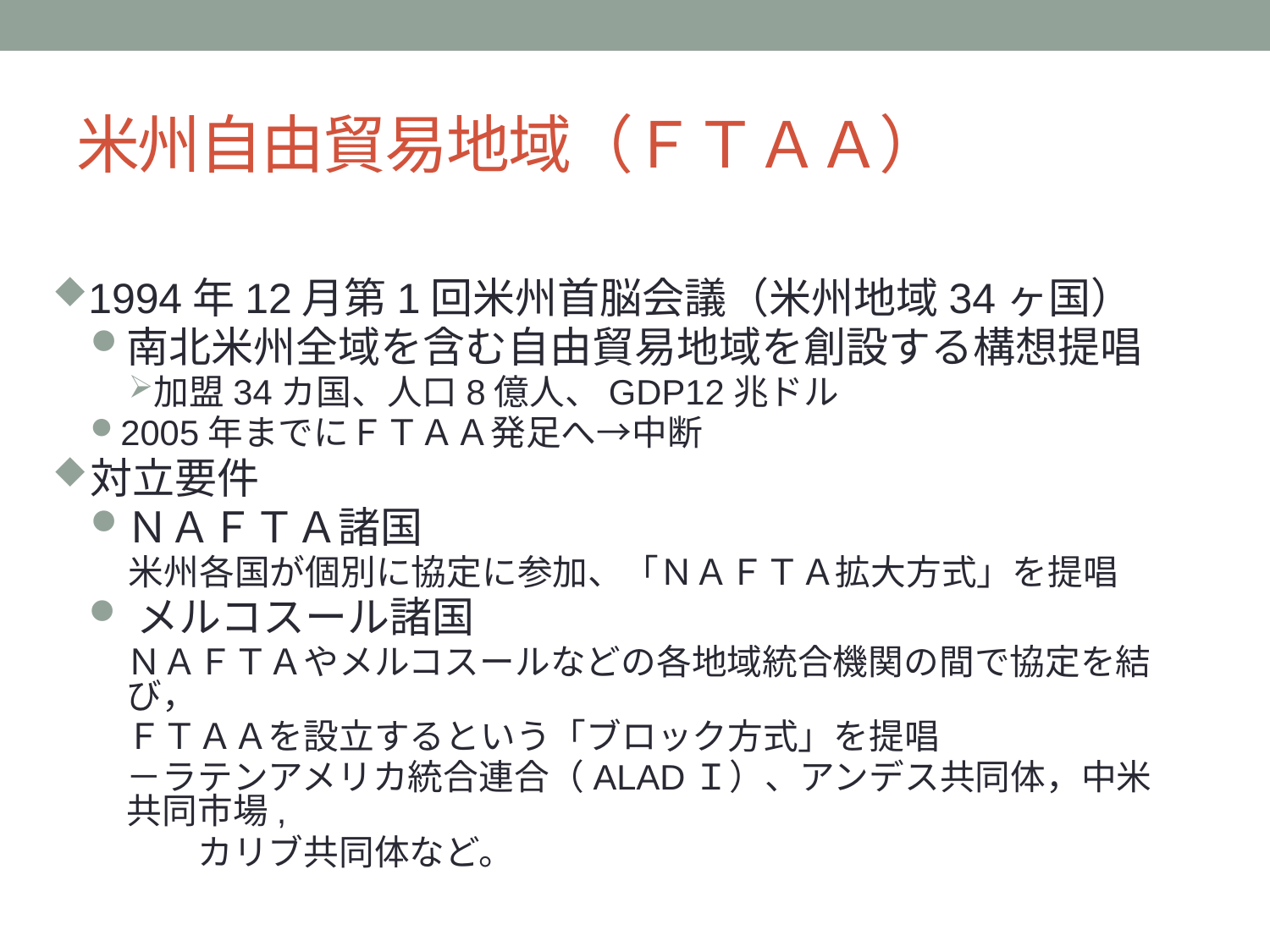

# 米州自由貿易地域（ＦＴＡＡ）
1994年12月第1回米州首脳会議（米州地域34ヶ国）
南北米州全域を含む自由貿易地域を創設する構想提唱
加盟34カ国、人口8億人、GDP12兆ドル
2005年までにＦＴＡＡ発足へ→中断
対立要件
ＮＡＦＴＡ諸国
米州各国が個別に協定に参加、「ＮＡＦＴＡ拡大方式」を提唱
メルコスール諸国
ＮＡＦＴＡやメルコスールなどの各地域統合機関の間で協定を結び，
ＦＴＡＡを設立するという「ブロック方式」を提唱
－ラテンアメリカ統合連合（ALADＩ）、アンデス共同体，中米共同市場,
　　カリブ共同体など。